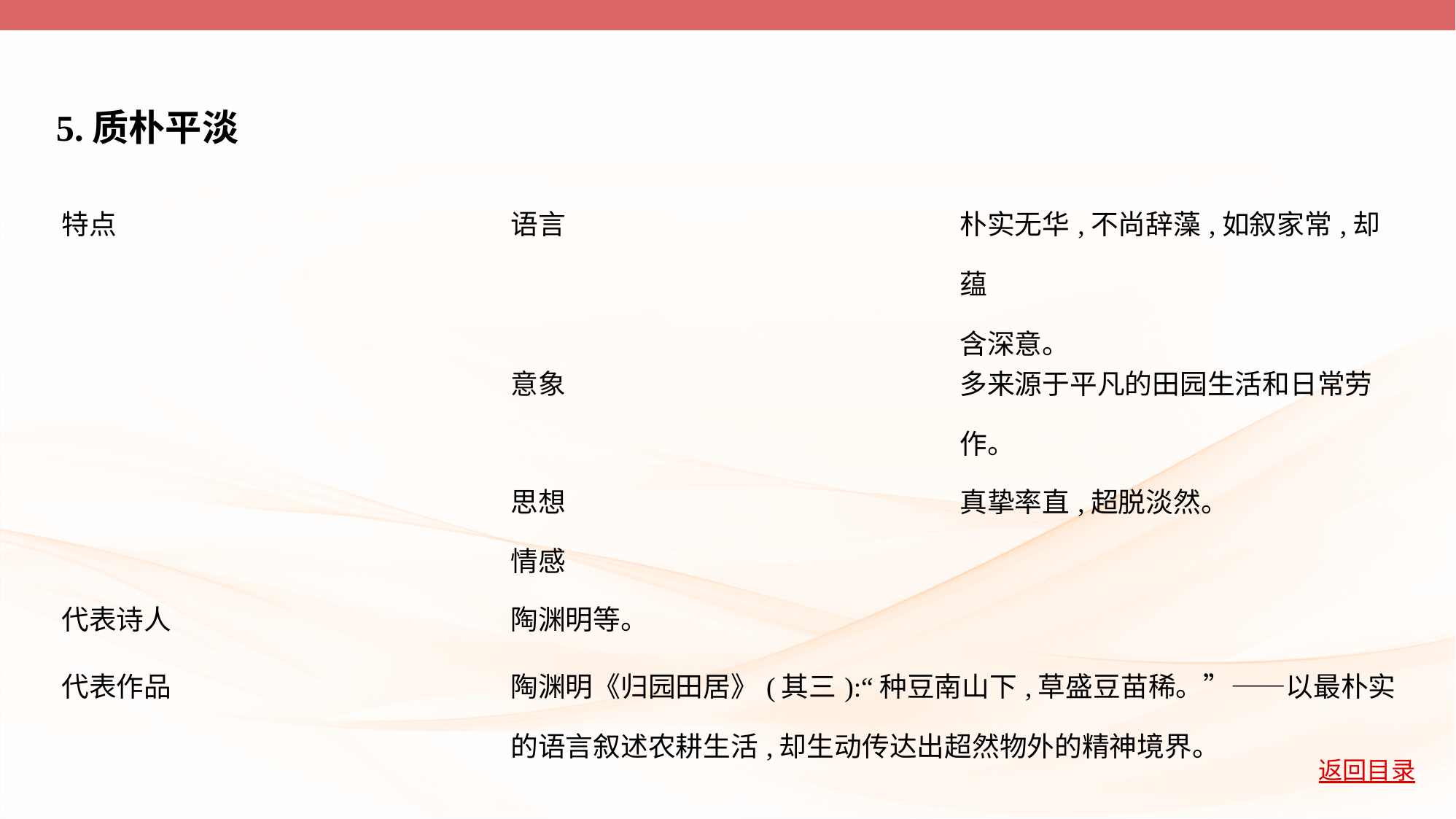

5.质朴平淡
| 特点 | 语言 | 朴实无华,不尚辞藻,如叙家常,却蕴 含深意。 |
| --- | --- | --- |
|  | 意象 | 多来源于平凡的田园生活和日常劳 作。 |
|  | 思想 情感 | 真挚率直,超脱淡然。 |
| 代表诗人 | 陶渊明等。 |  |
| 代表作品 | 陶渊明《归园田居》(其三):“种豆南山下,草盛豆苗稀。”——以最朴实 的语言叙述农耕生活,却生动传达出超然物外的精神境界。 |  |